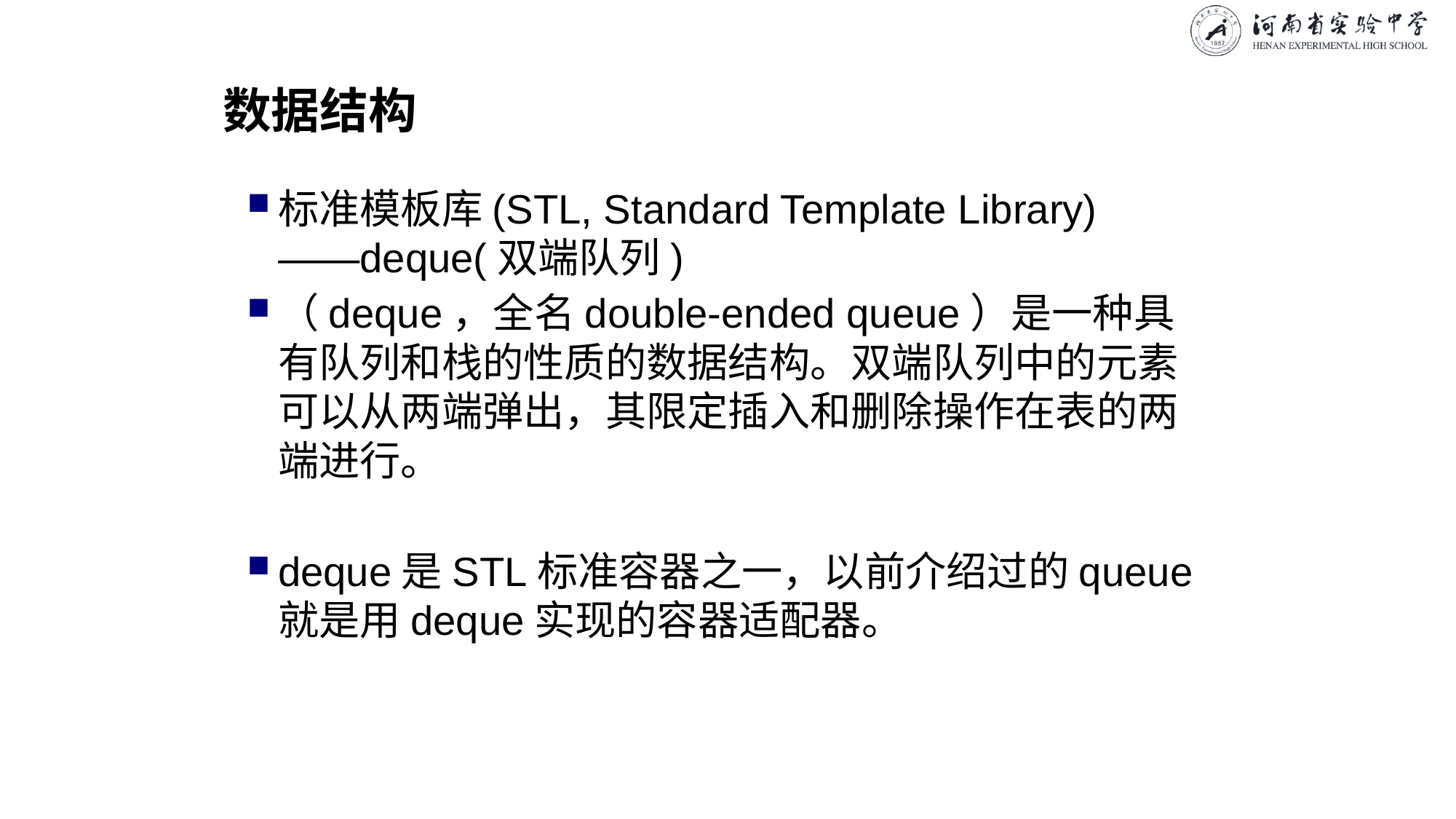

# 数据结构
标准模板库(STL, Standard Template Library)
——deque(双端队列)
（deque，全名double-ended queue）是一种具有队列和栈的性质的数据结构。双端队列中的元素可以从两端弹出，其限定插入和删除操作在表的两端进行。

deque是STL标准容器之一，以前介绍过的queue就是用deque实现的容器适配器。